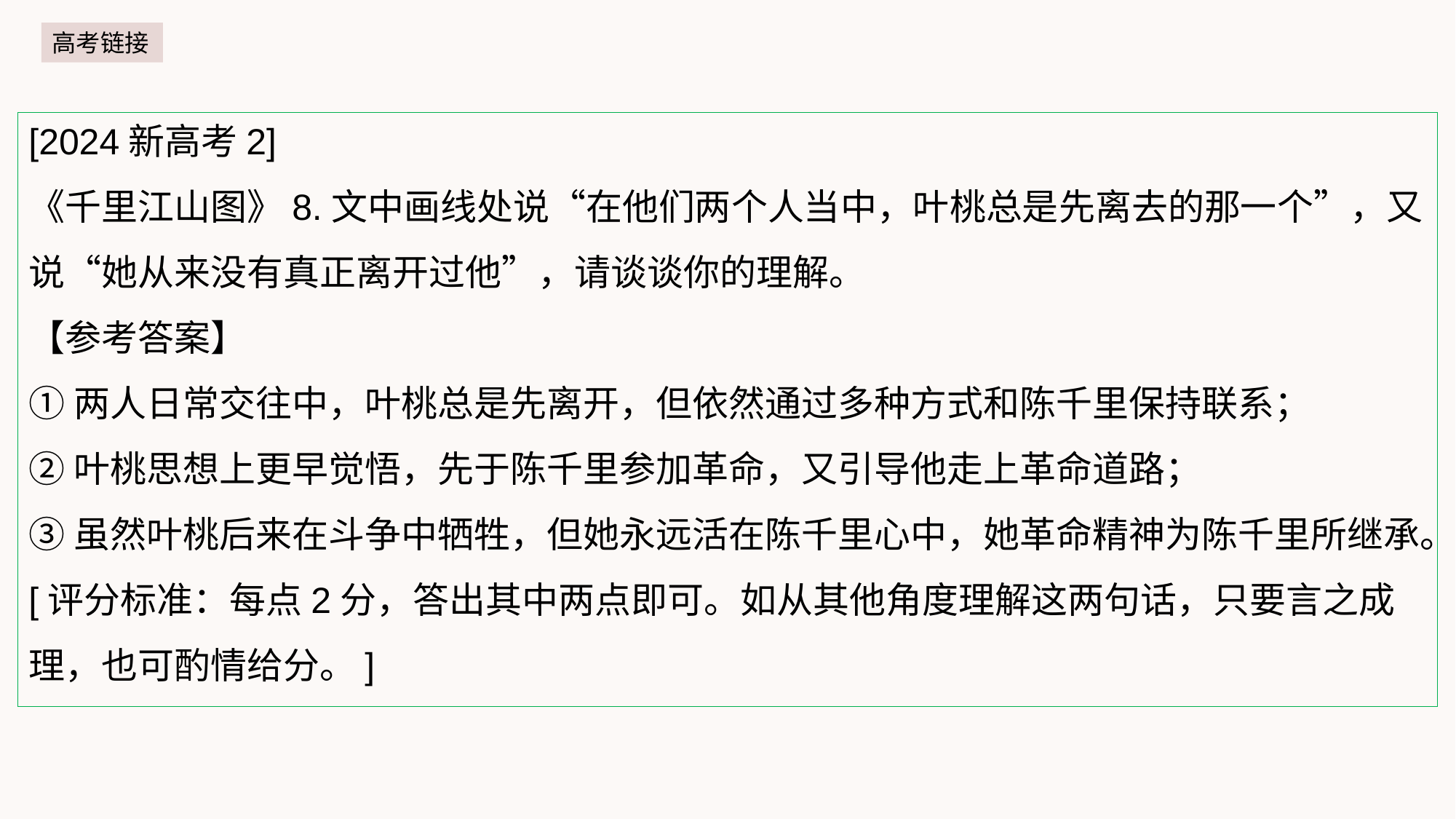

高考链接
[2024新高考2]
《千里江山图》8.文中画线处说“在他们两个人当中，叶桃总是先离去的那一个”，又说“她从来没有真正离开过他”，请谈谈你的理解。
【参考答案】
①两人日常交往中，叶桃总是先离开，但依然通过多种方式和陈千里保持联系；
②叶桃思想上更早觉悟，先于陈千里参加革命，又引导他走上革命道路；
③虽然叶桃后来在斗争中牺牲，但她永远活在陈千里心中，她革命精神为陈千里所继承。
[评分标准：每点2分，答出其中两点即可。如从其他角度理解这两句话，只要言之成理，也可酌情给分。]